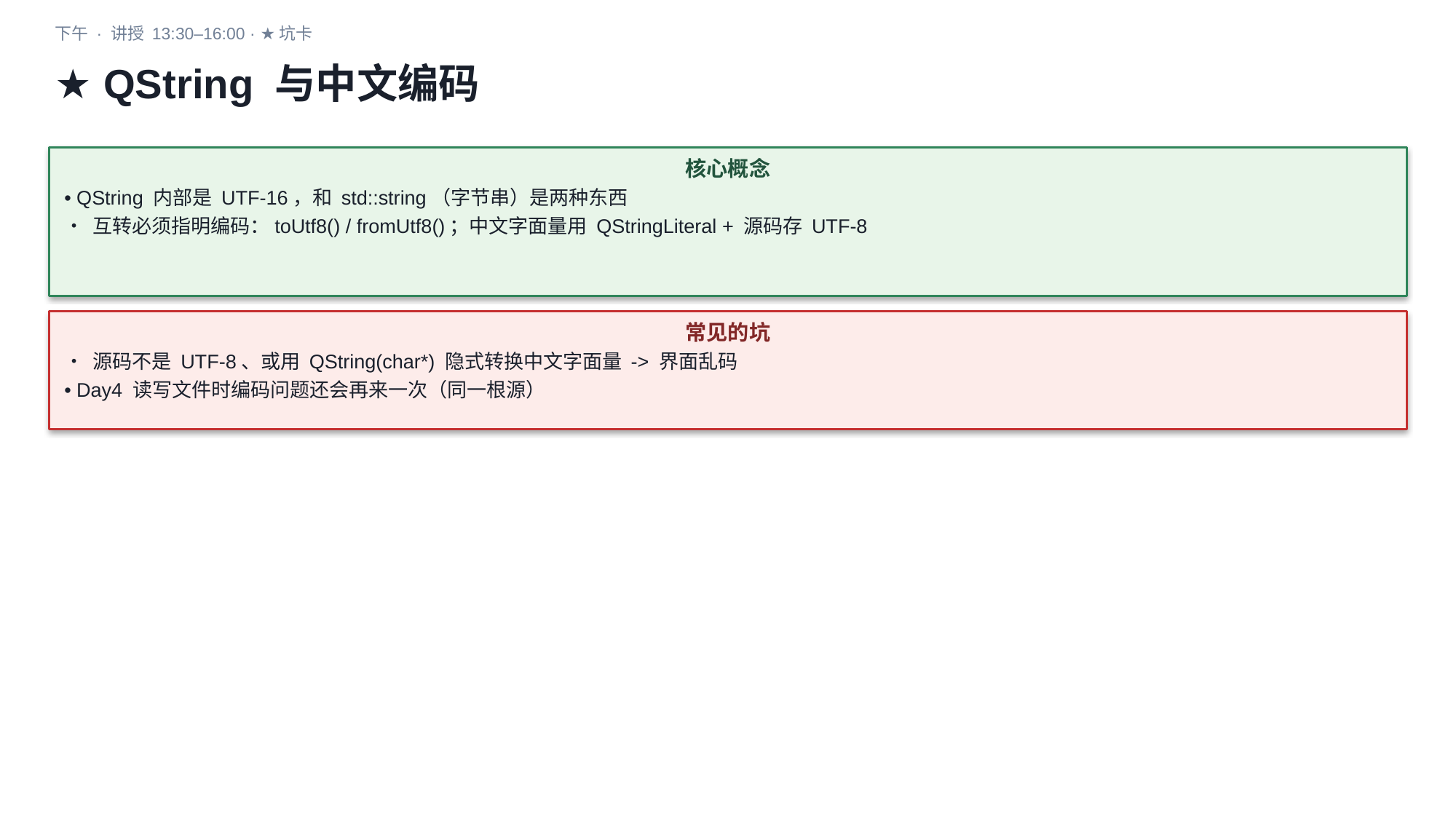

下午 · 讲授 13:30–16:00 · ★坑卡
★ QString 与中文编码
核心概念
• QString 内部是 UTF-16，和 std::string（字节串）是两种东西
• 互转必须指明编码：toUtf8() / fromUtf8()；中文字面量用 QStringLiteral + 源码存 UTF-8
常见的坑
• 源码不是 UTF-8、或用 QString(char*) 隐式转换中文字面量 -> 界面乱码
• Day4 读写文件时编码问题还会再来一次（同一根源）